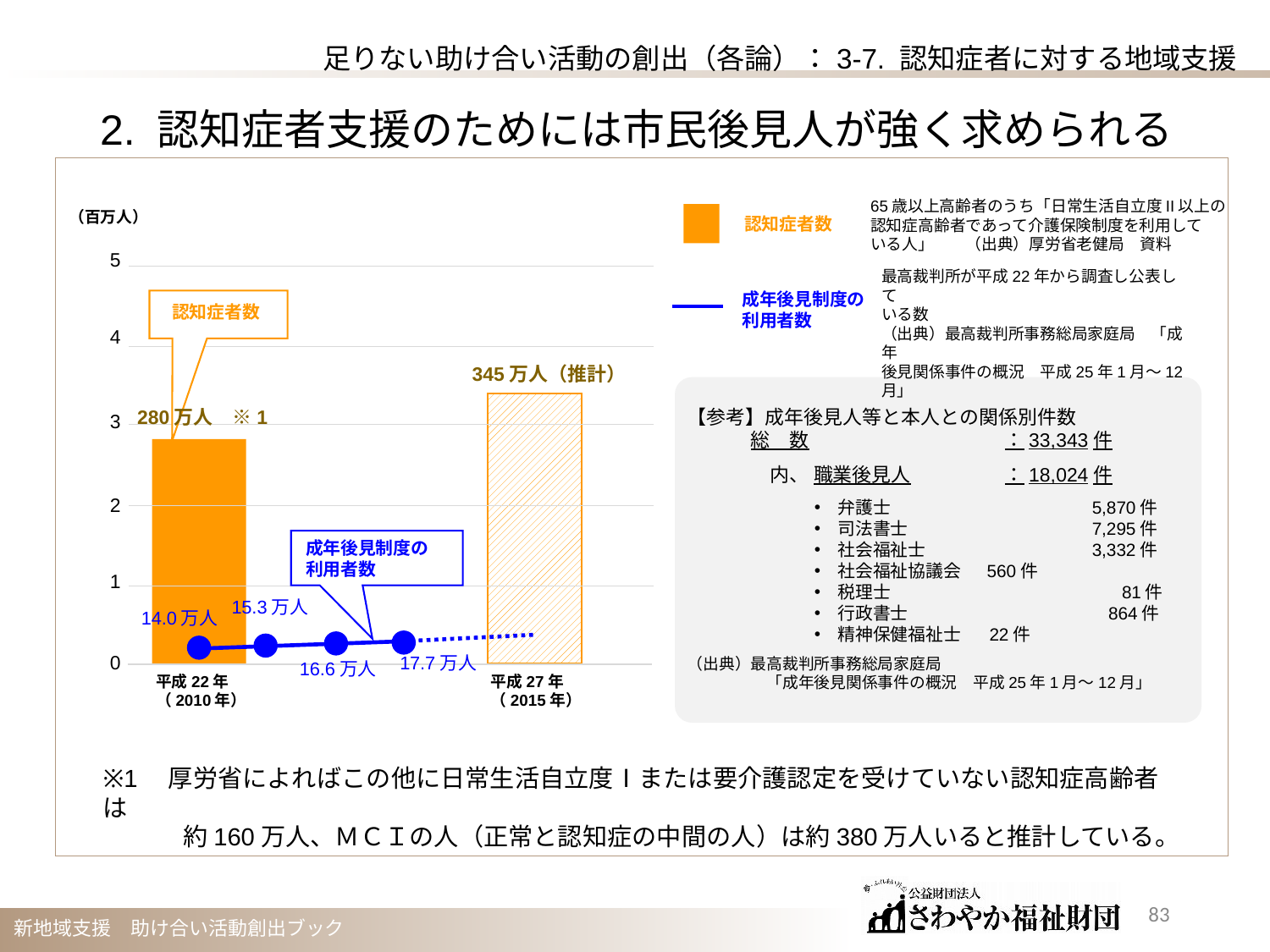

足りない助け合い活動の創出（各論）：3-7. 認知症者に対する地域支援
2. 認知症者支援のためには市民後見人が強く求められる

65歳以上高齢者のうち「日常生活自立度II以上の
認知症高齢者であって介護保険制度を利用して
いる人」　　（出典）厚労省老健局　資料
（百万人）
5

認知症者数
4
345万人（推計）

280万人　※1
3

2

成年後見制度の
利用者数
1
15.3万人
14.0万人

0
17.7万人
16.6万人
平成22年
（2010年）
平成27年
（2015年）

認知症者数
最高裁判所が平成22年から調査し公表して
いる数
（出典）最高裁判所事務総局家庭局　「成年
後見関係事件の概況　平成25年1月～12月」
成年後見制度の
利用者数

【参考】成年後見人等と本人との関係別件数
総　数		：33,343件
　内、 職業後見人	：18,024件
弁護士		5,870件
司法書士		7,295件
社会福祉士		3,332件
社会福祉協議会	　560件
税理士		　  81件
行政書士		   864件
精神保健福祉士	     22件
（出典）最高裁判所事務総局家庭局
　　　　　「成年後見関係事件の概況　平成25年1月～12月」

※1　厚労省によればこの他に日常生活自立度Ⅰまたは要介護認定を受けていない認知症高齢者は
　　　 約160万人、ＭＣＩの人（正常と認知症の中間の人）は約380万人いると推計している。
83